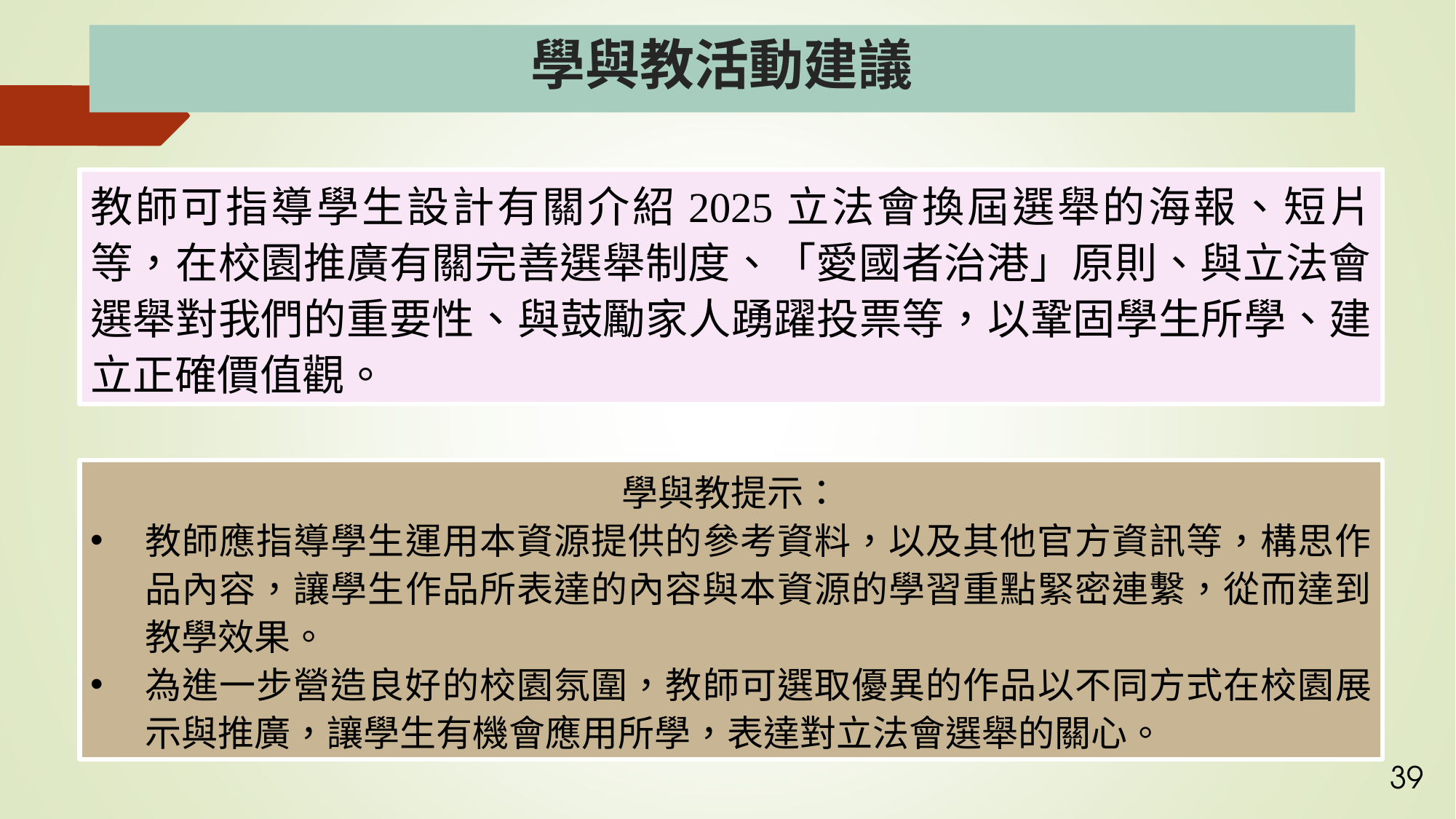

# 學與教活動建議
教師可指導學生設計有關介紹2025立法會換屆選舉的海報、短片等，在校園推廣有關完善選舉制度、「愛國者治港」原則、與立法會選舉對我們的重要性、與鼓勵家人踴躍投票等，以鞏固學生所學、建立正確價值觀。
學與教提示：
教師應指導學生運用本資源提供的參考資料，以及其他官方資訊等，構思作品內容，讓學生作品所表達的內容與本資源的學習重點緊密連繫，從而達到教學效果。
為進一步營造良好的校園氛圍，教師可選取優異的作品以不同方式在校園展示與推廣，讓學生有機會應用所學，表達對立法會選舉的關心。
39